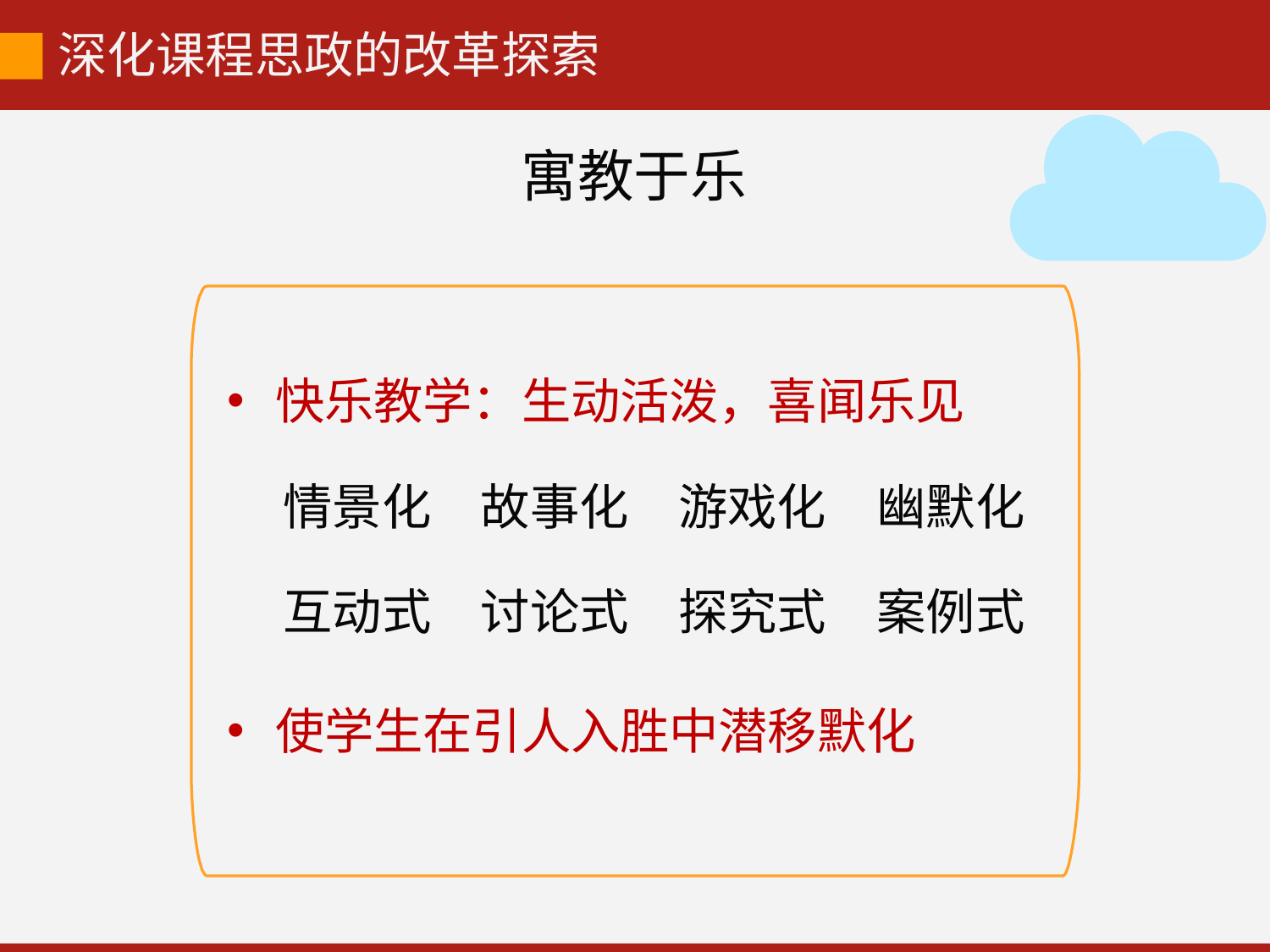

深化课程思政的改革探索

# 寓教于乐

快乐教学：生动活泼，喜闻乐见
| 情景化 | 故事化 | 游戏化 | 幽默化 |
| --- | --- | --- | --- |
| 互动式 | 讨论式 | 探究式 | 案例式 |
使学生在引人入胜中潜移默化